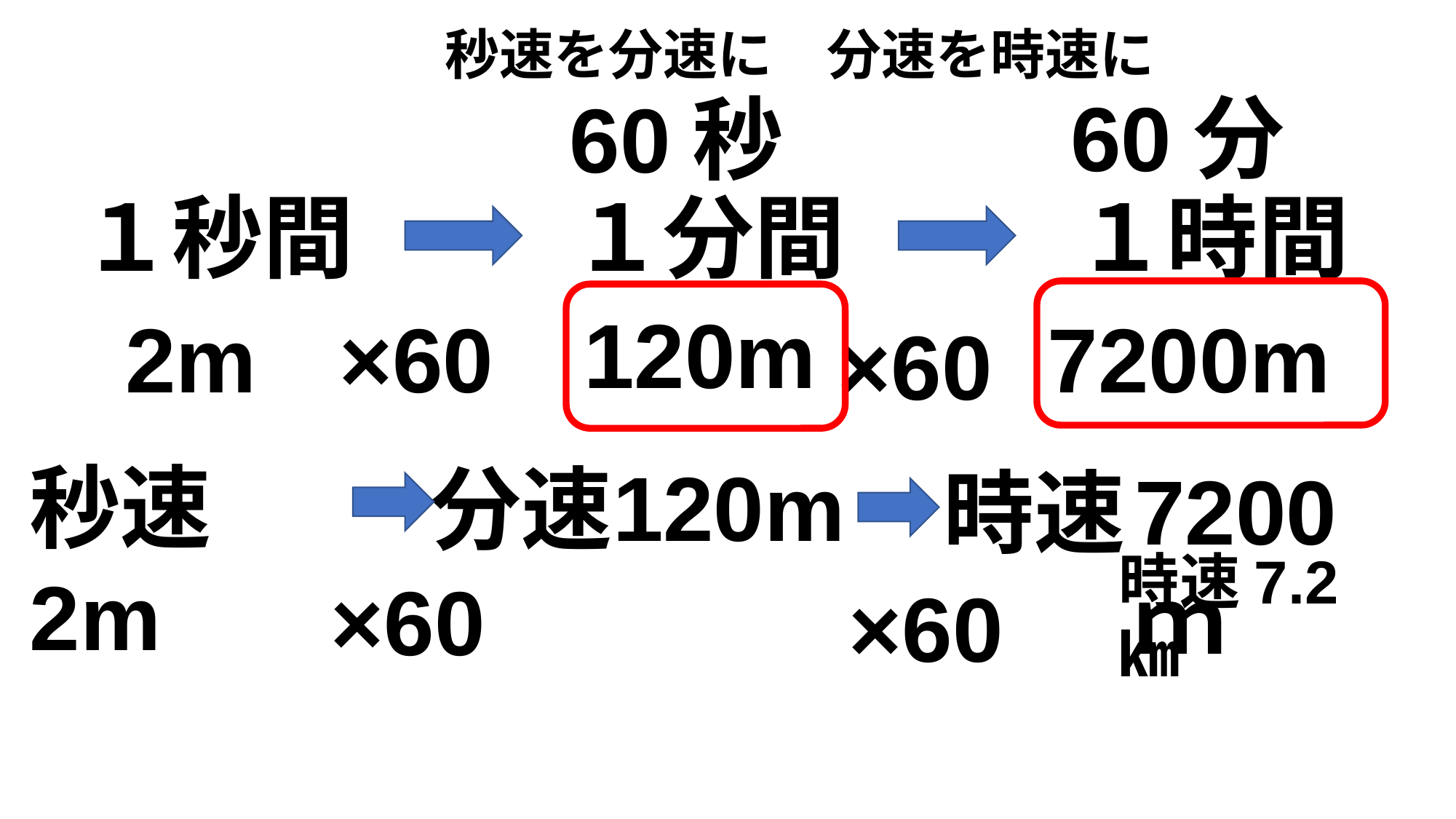

秒速を分速に　分速を時速に
60分
60秒
１時間
１分間
１秒間

120m
×60
7200m
2m
×60
秒速2m
120m
分速
7200ｍ
時速

時速7.2㎞
×60
×60